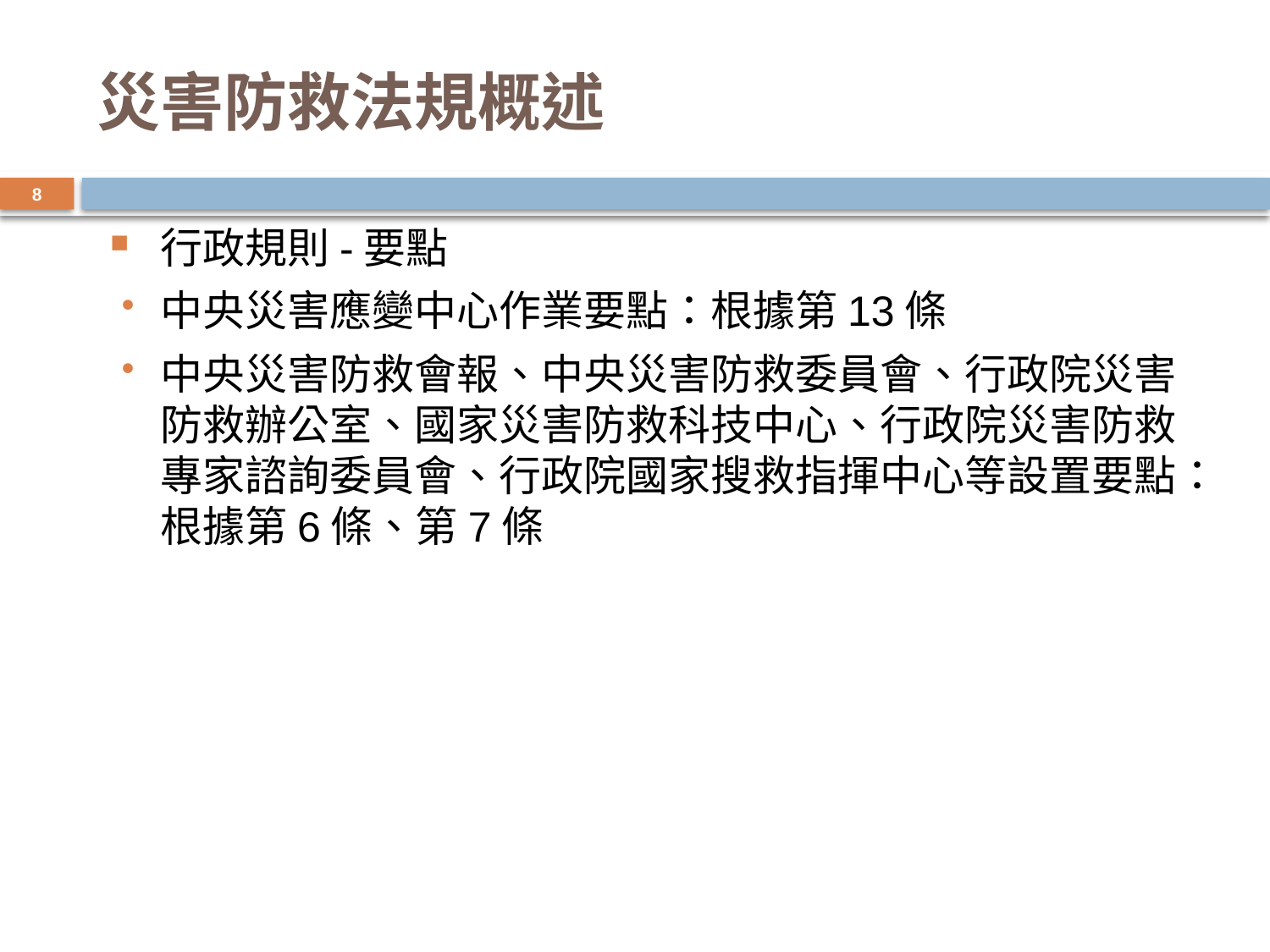

# 災害防救法規概述
8
行政規則-要點
中央災害應變中心作業要點：根據第13條
中央災害防救會報、中央災害防救委員會、行政院災害防救辦公室、國家災害防救科技中心、行政院災害防救專家諮詢委員會、行政院國家搜救指揮中心等設置要點：根據第6條、第7條